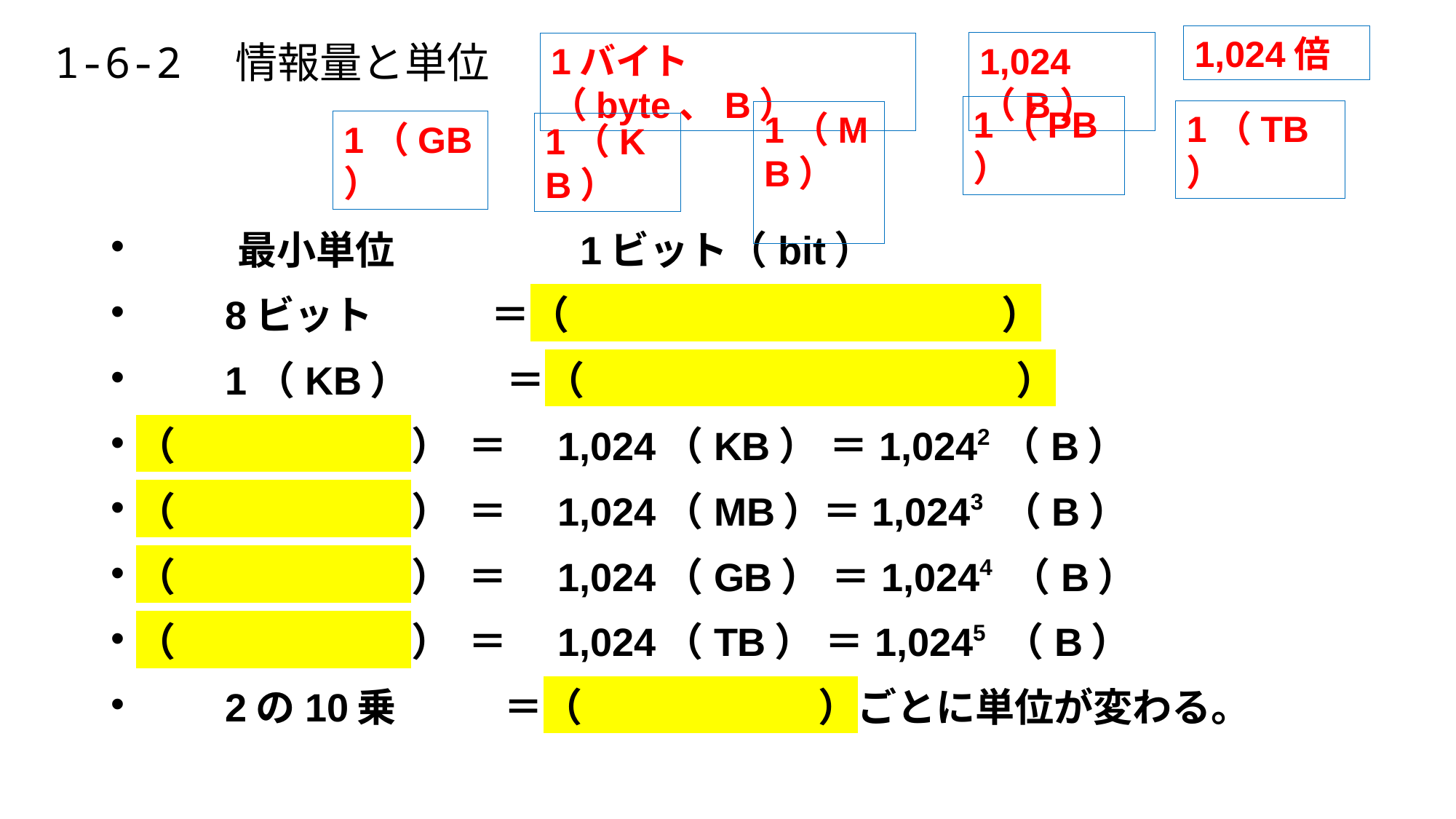

1,024倍
# 1-6-2　情報量と単位
1,024（B）
1バイト（byte、B）
1（PB）
1（TB）
1（MB）
1（GB）
1（KB）
	最小単位　　　 　 1ビット（bit）
　　8ビット　　　＝（　　　　　　　　　　　）
　　1（KB）　　  ＝（　　　　　　　　　　　）
（　　　　　　）  ＝　1,024（KB）　＝1,0242 （B）
（　　　　　　）  ＝　1,024（MB）＝1,0243 （B）
（　　　　　　）  ＝　1,024（GB）　＝1,0244 （B）
（　　　　　　）  ＝　1,024（TB）　＝1,0245 （B）
　　2の10乗　　  　＝（　　　　　　）ごとに単位が変わる。